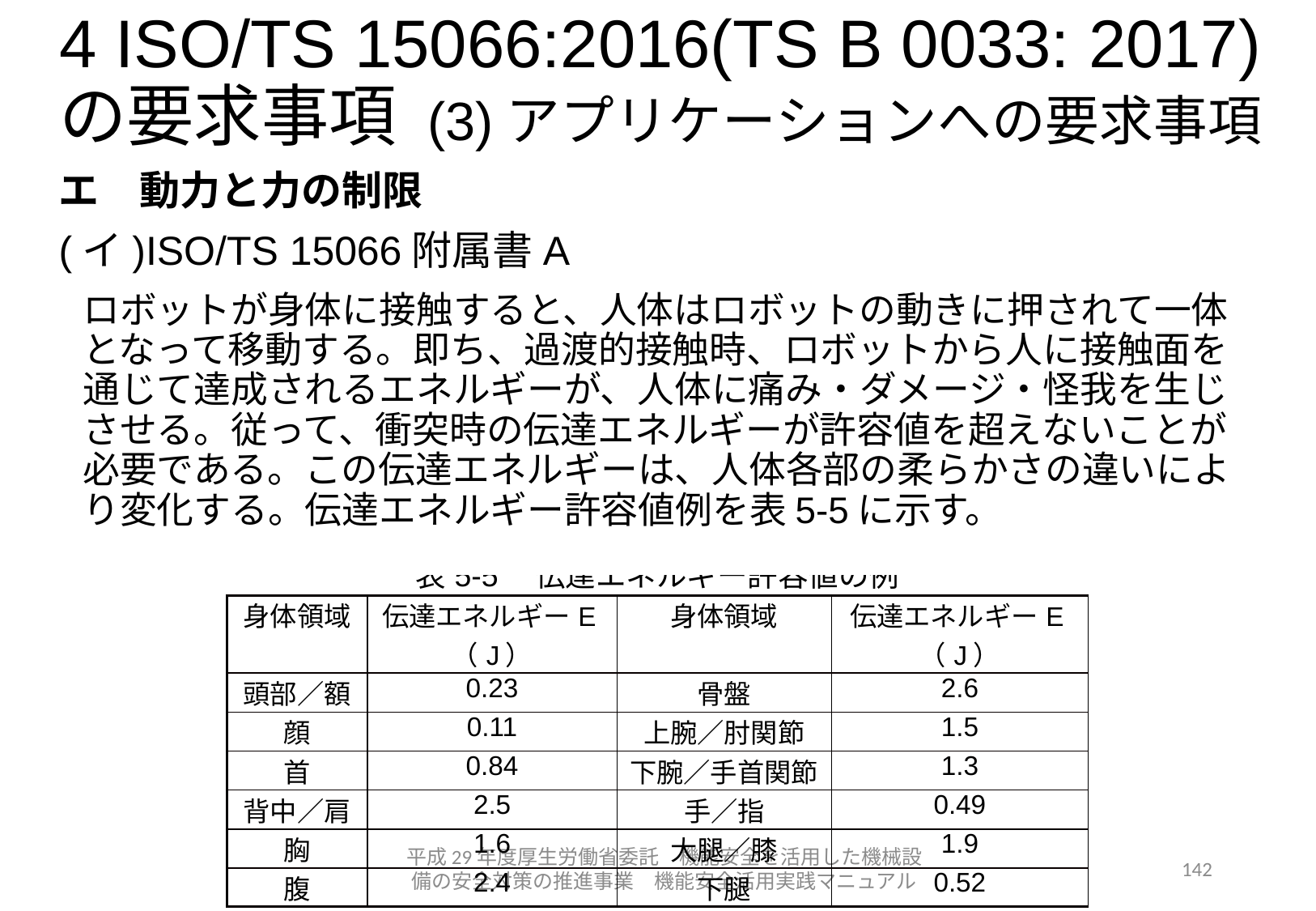

# 4 ISO/TS 15066:2016(TS B 0033: 2017) の要求事項 (3)アプリケーションへの要求事項
エ　動力と力の制限
(イ)ISO/TS 15066附属書A
ロボットが身体に接触すると、人体はロボットの動きに押されて一体となって移動する。即ち、過渡的接触時、ロボットから人に接触面を通じて達成されるエネルギーが、人体に痛み・ダメージ・怪我を生じさせる。従って、衝突時の伝達エネルギーが許容値を超えないことが必要である。この伝達エネルギーは、人体各部の柔らかさの違いにより変化する。伝達エネルギー許容値例を表5-5に示す。
| 表5-5　伝達エネルギー許容値の例 |  |  |  |
| --- | --- | --- | --- |
| 身体領域 | 伝達エネルギーE（J） | 身体領域 | 伝達エネルギーE（J） |
| 頭部／額 | 0.23 | 骨盤 | 2.6 |
| 顔 | 0.11 | 上腕／肘関節 | 1.5 |
| 首 | 0.84 | 下腕／手首関節 | 1.3 |
| 背中／肩 | 2.5 | 手／指 | 0.49 |
| 胸 | 1.6 | 大腿／膝 | 1.9 |
| 腹 | 2.4 | 下腿 | 0.52 |
平成29年度厚生労働省委託　機能安全を活用した機械設備の安全対策の推進事業　機能安全活用実践マニュアル
142